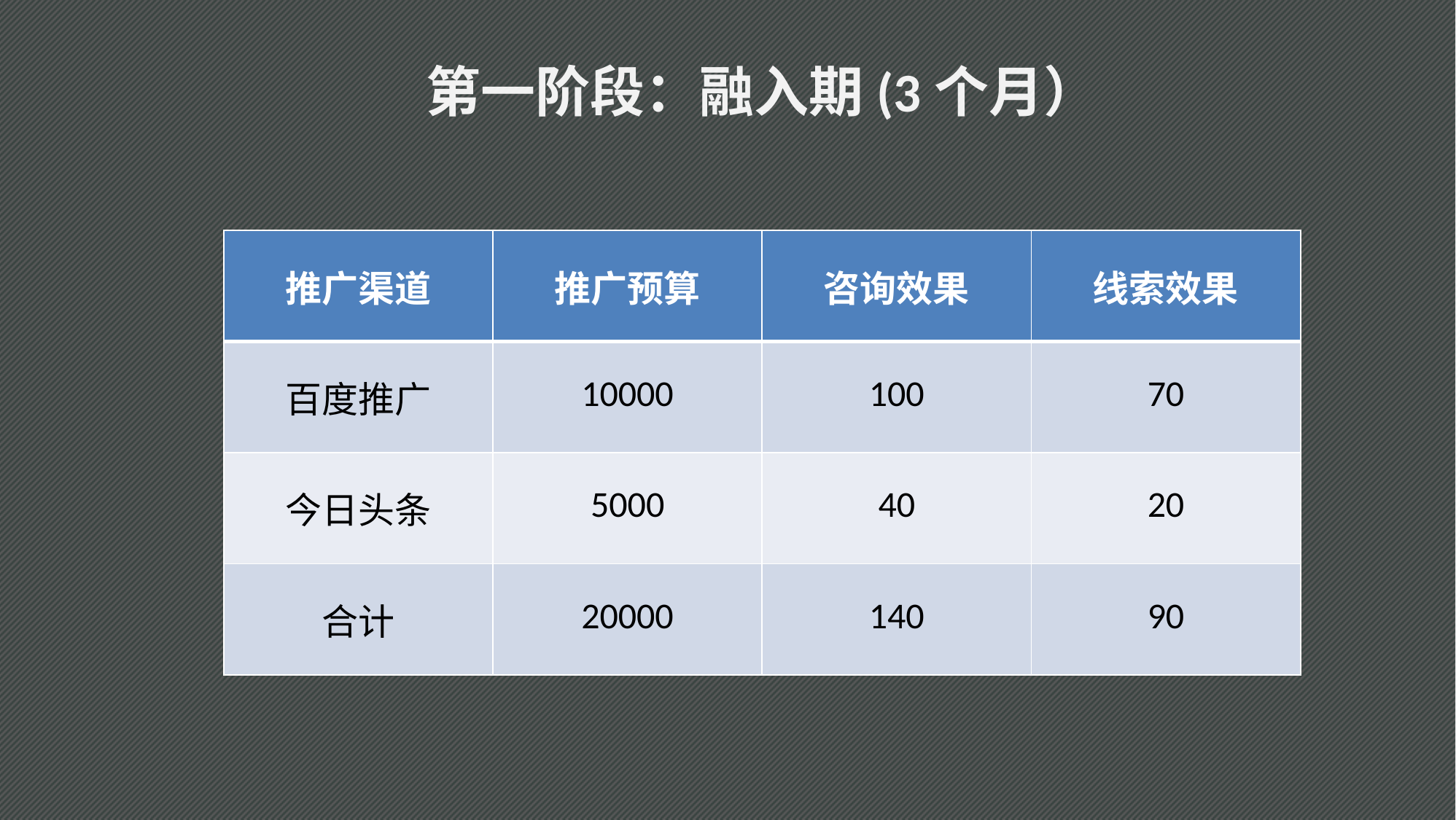

第一阶段：融入期(3个月）
| 推广渠道 | 推广预算 | 咨询效果 | 线索效果 |
| --- | --- | --- | --- |
| 百度推广 | 10000 | 100 | 70 |
| 今日头条 | 5000 | 40 | 20 |
| 合计 | 20000 | 140 | 90 |